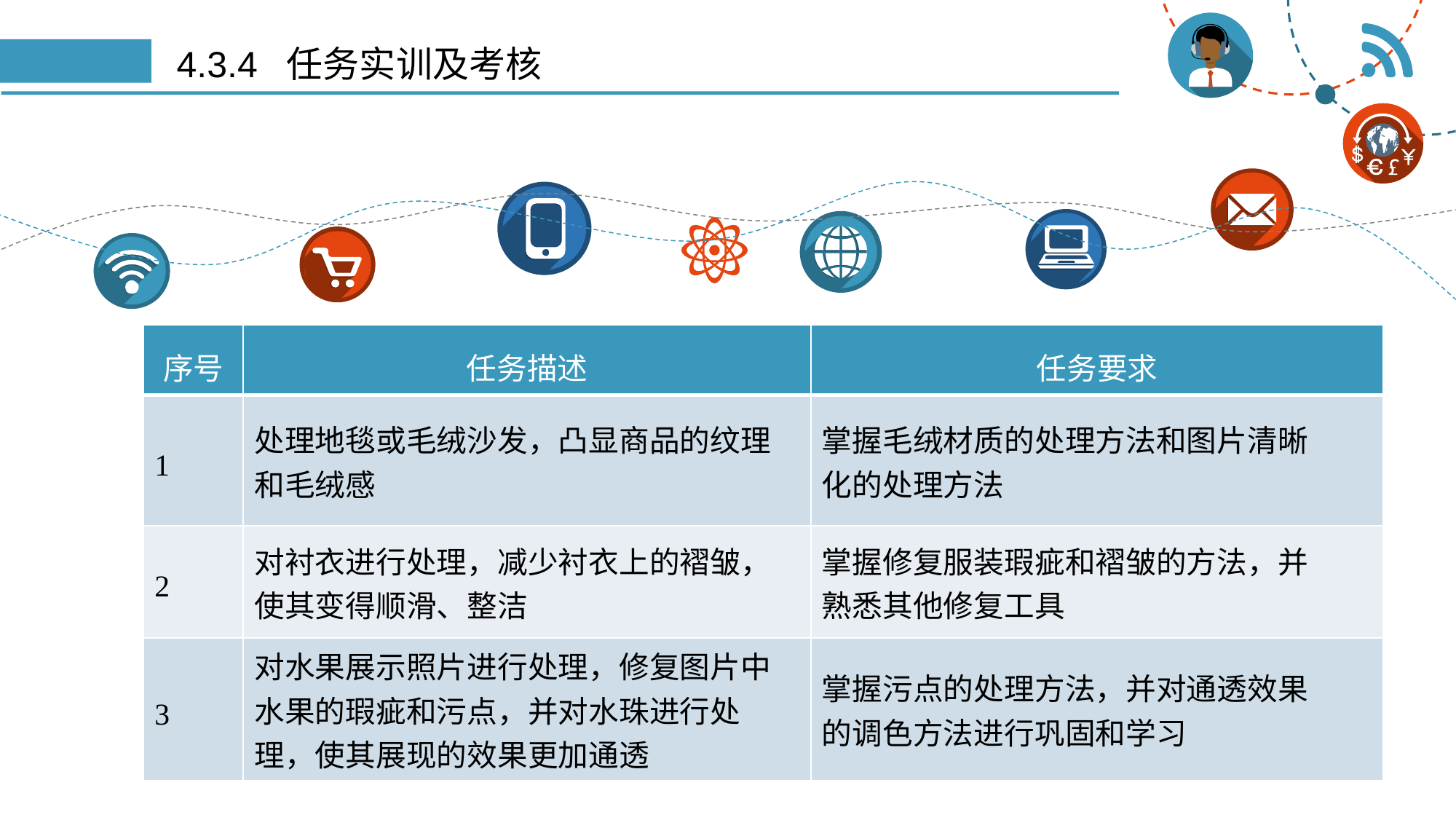

# 4.3.4  任务实训及考核

| 序号 | 任务描述 | 任务要求 |
| --- | --- | --- |
| 1 | 处理地毯或毛绒沙发，凸显商品的纹理 和毛绒感 | 掌握毛绒材质的处理方法和图片清晰 化的处理方法 |
| 2 | 对衬衣进行处理，减少衬衣上的褶皱， 使其变得顺滑、整洁 | 掌握修复服装瑕疵和褶皱的方法，并 熟悉其他修复工具 |
| 3 | 对水果展示照片进行处理，修复图片中 水果的瑕疵和污点，并对水珠进行处 理，使其展现的效果更加通透 | 掌握污点的处理方法，并对通透效果 的调色方法进行巩固和学习 |